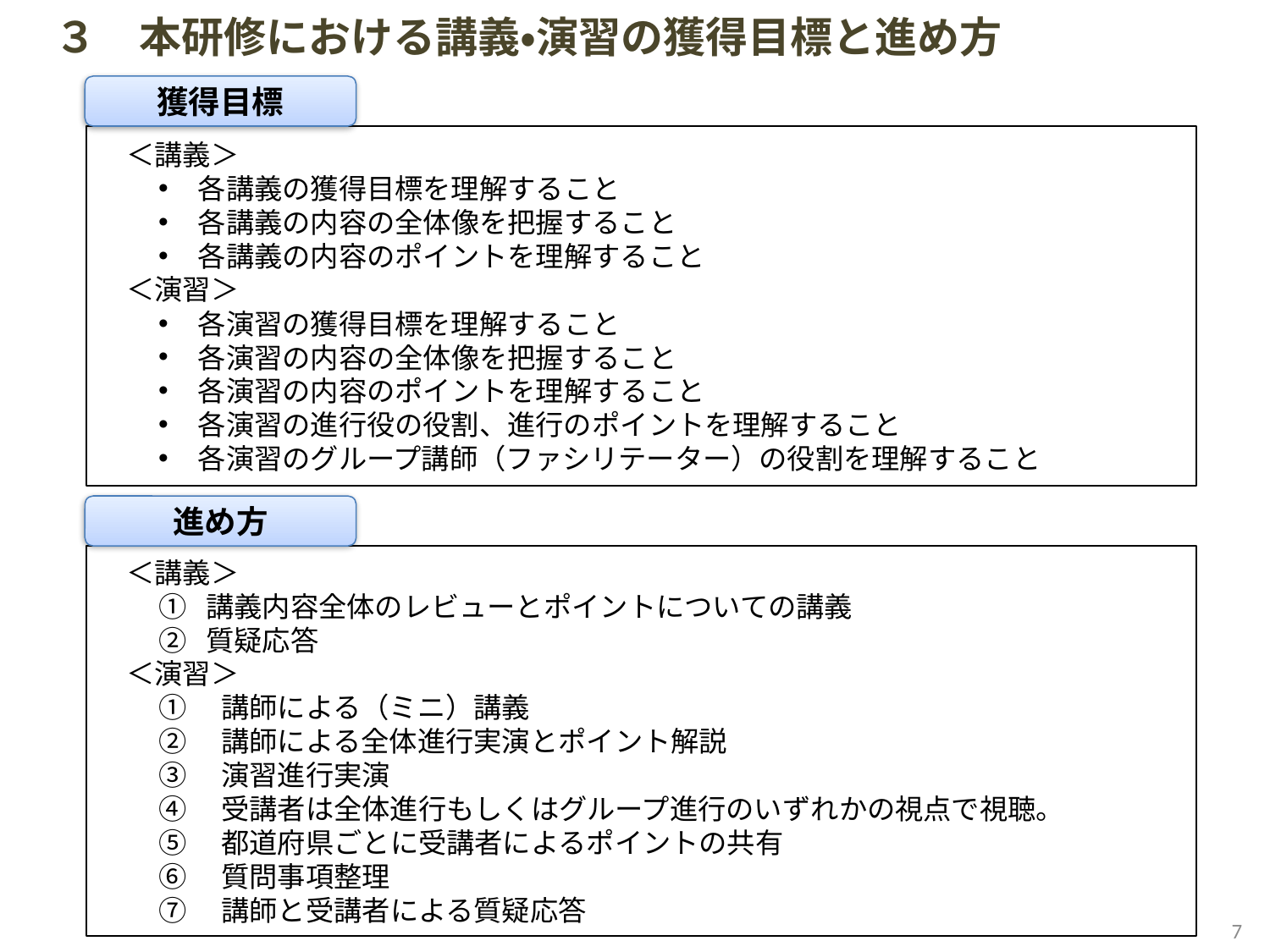

# ３　本研修における講義・演習の獲得目標と進め方
獲得目標
　＜講義＞
各講義の獲得目標を理解すること
各講義の内容の全体像を把握すること
各講義の内容のポイントを理解すること
　＜演習＞
各演習の獲得目標を理解すること
各演習の内容の全体像を把握すること
各演習の内容のポイントを理解すること
各演習の進行役の役割、進行のポイントを理解すること
各演習のグループ講師（ファシリテーター）の役割を理解すること
進め方
　＜講義＞
講義内容全体のレビューとポイントについての講義
質疑応答
　＜演習＞
①　講師による（ミニ）講義
②　講師による全体進行実演とポイント解説
③　演習進行実演
④　受講者は全体進行もしくはグループ進行のいずれかの視点で視聴。
⑤　都道府県ごとに受講者によるポイントの共有
⑥　質問事項整理
⑦　講師と受講者による質疑応答
7